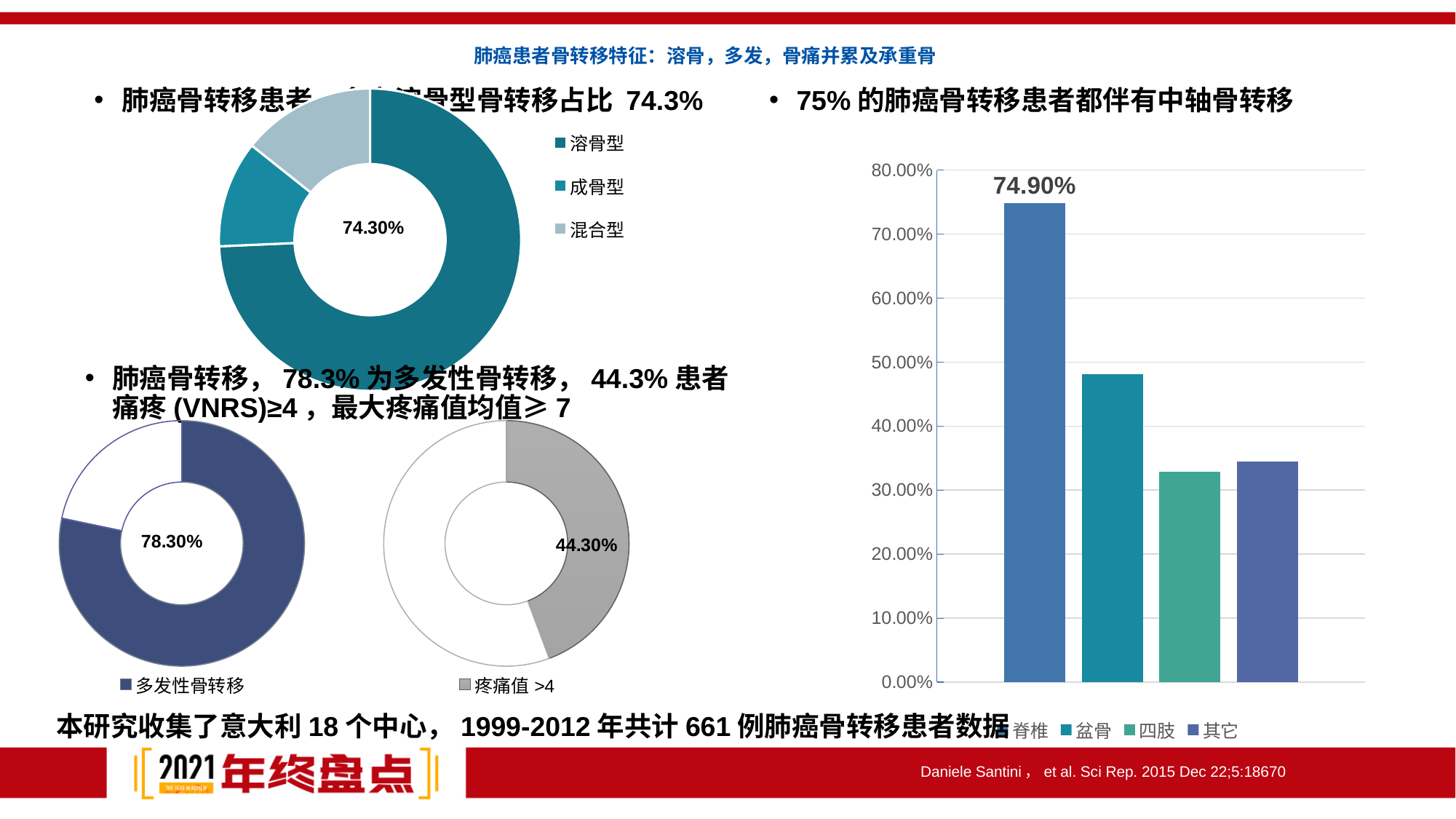

# 肺癌患者骨转移特征：溶骨，多发，骨痛并累及承重骨
肺癌骨转移患者，多为溶骨型骨转移占比 74.3%
75%的肺癌骨转移患者都伴有中轴骨转移

### Chart

| Category | 列1 |
|---|---|
| 溶骨型 | 0.743 |
| 成骨型 | 0.114 |
| 混合型 | 0.143 |

### Chart

| Category | 脊椎 | 盆骨 | 四肢 | 其它 |
|---|---|---|---|---|
| 类别 1 | 0.749 | 0.481 | 0.329 | 0.345 |
肺癌骨转移，78.3%为多发性骨转移，44.3%患者痛疼(VNRS)≥4，最大疼痛值均值≥7

### Chart

| Category | 列1 |
|---|---|
| 多发性骨转移 | 0.783 |
| 单一骨转移 | 0.217 |

### Chart

| Category | 列1 |
|---|---|
| 疼痛值>4 | 0.443 |
| 单一骨转移 | 0.557 |
本研究收集了意大利18个中心，1999-2012年共计661例肺癌骨转移患者数据
Daniele Santini，et al. Sci Rep. 2015 Dec 22;5:18670